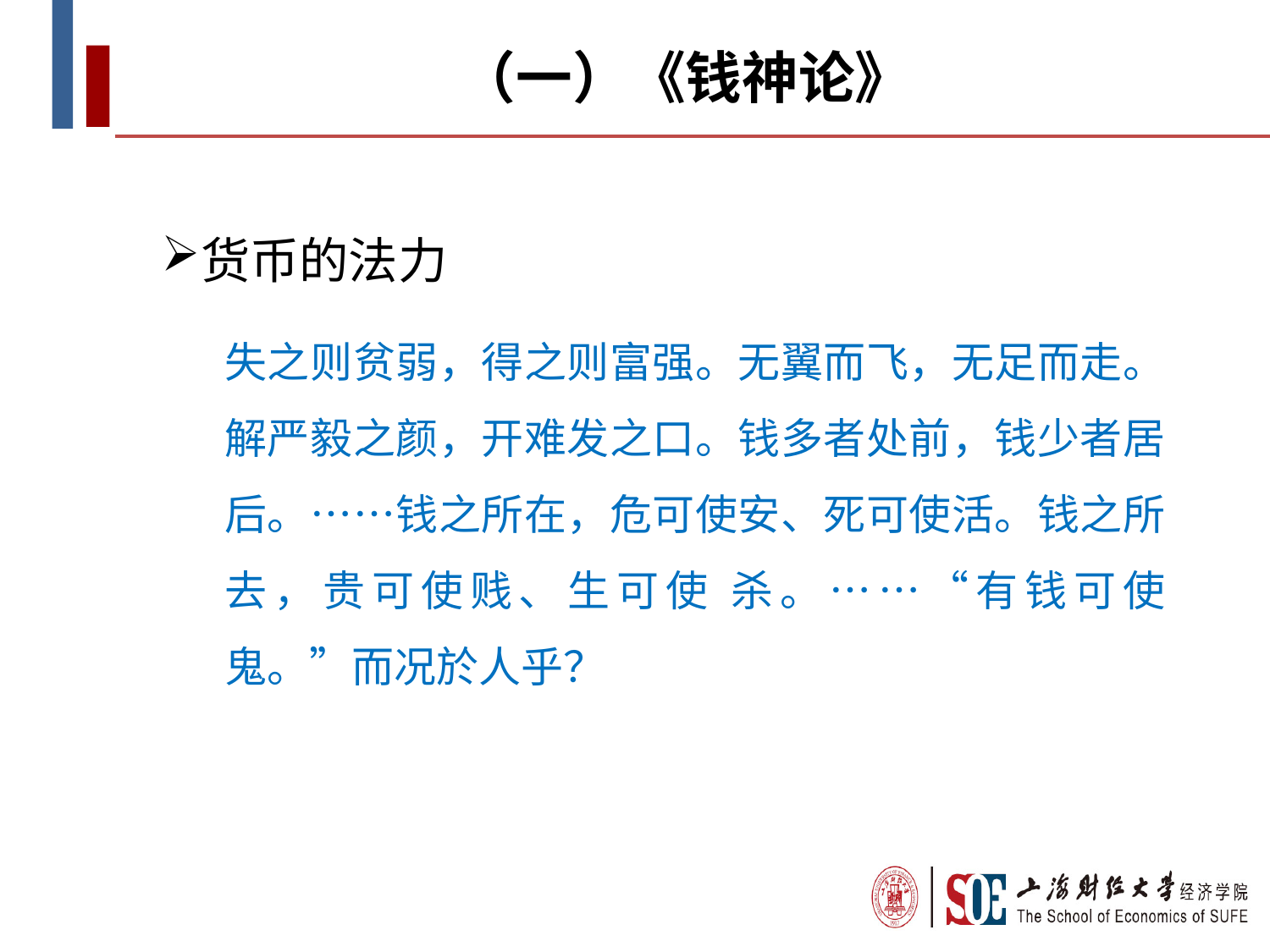

（一）《钱神论》
货币的法力
失之则贫弱，得之则富强。无翼而飞，无足而走。解严毅之颜，开难发之口。钱多者处前，钱少者居后。……钱之所在，危可使安、死可使活。钱之所去，贵可使贱、生可使 杀。……“有钱可使鬼。”而况於人乎？